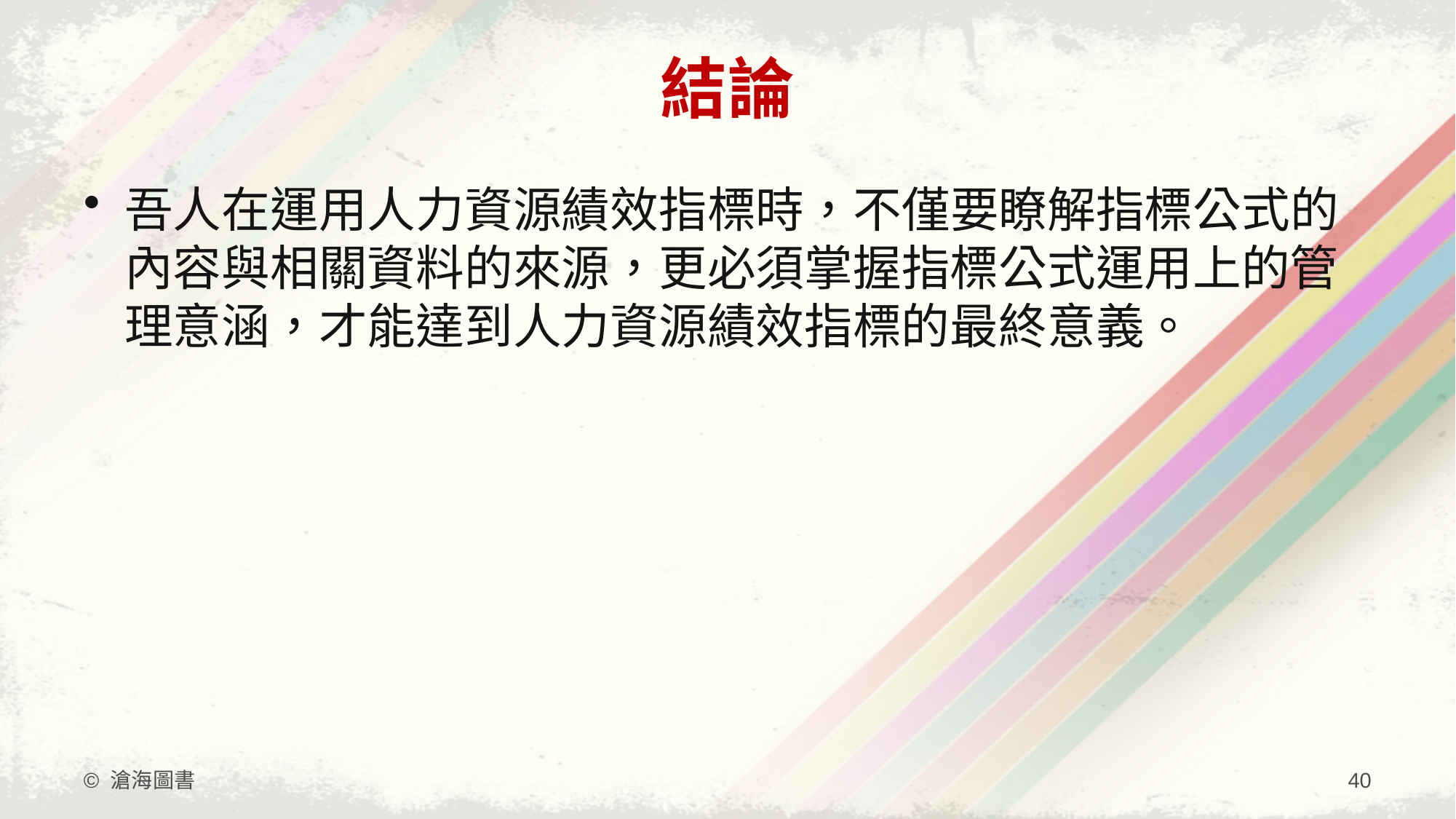

# 結論
吾人在運用人力資源績效指標時，不僅要瞭解指標公式的內容與相關資料的來源，更必須掌握指標公式運用上的管理意涵，才能達到人力資源績效指標的最終意義。
© 滄海圖書
40